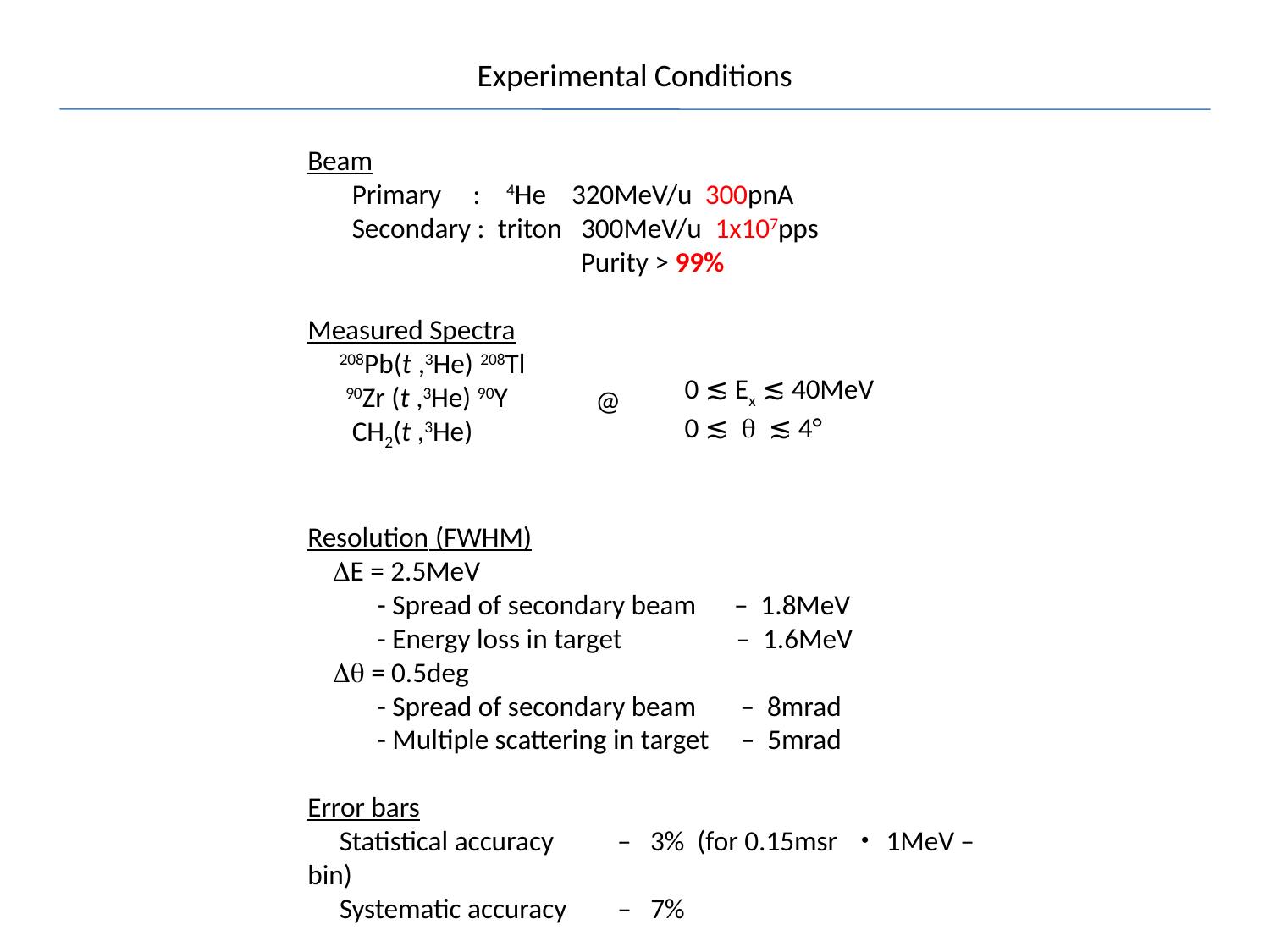

# Experimental Conditions
Beam
       Primary     :    4He    320MeV/u  300pnA
       Secondary :  triton   300MeV/u  1x107pps
                                           Purity > 99%
Measured Spectra
     208Pb(t ,3He)  208Tl
      90Zr (t ,3He) 90Y
       CH2(t ,3He)

Resolution (FWHM)
    ΔE = 2.5MeV
           - Spread of secondary beam      –  1.8MeV
           - Energy loss in target                  –  1.6MeV
    Δθ = 0.5deg
           - Spread of secondary beam       –  8mrad
           - Multiple scattering in target     –  5mrad

Error bars
     Statistical accuracy          –   3%  (for 0.15msr ・1MeV –bin)
     Systematic accuracy        –   7%
0 ≲ Ex ≲ 40MeV
0 ≲  θ  ≲ 4°
@